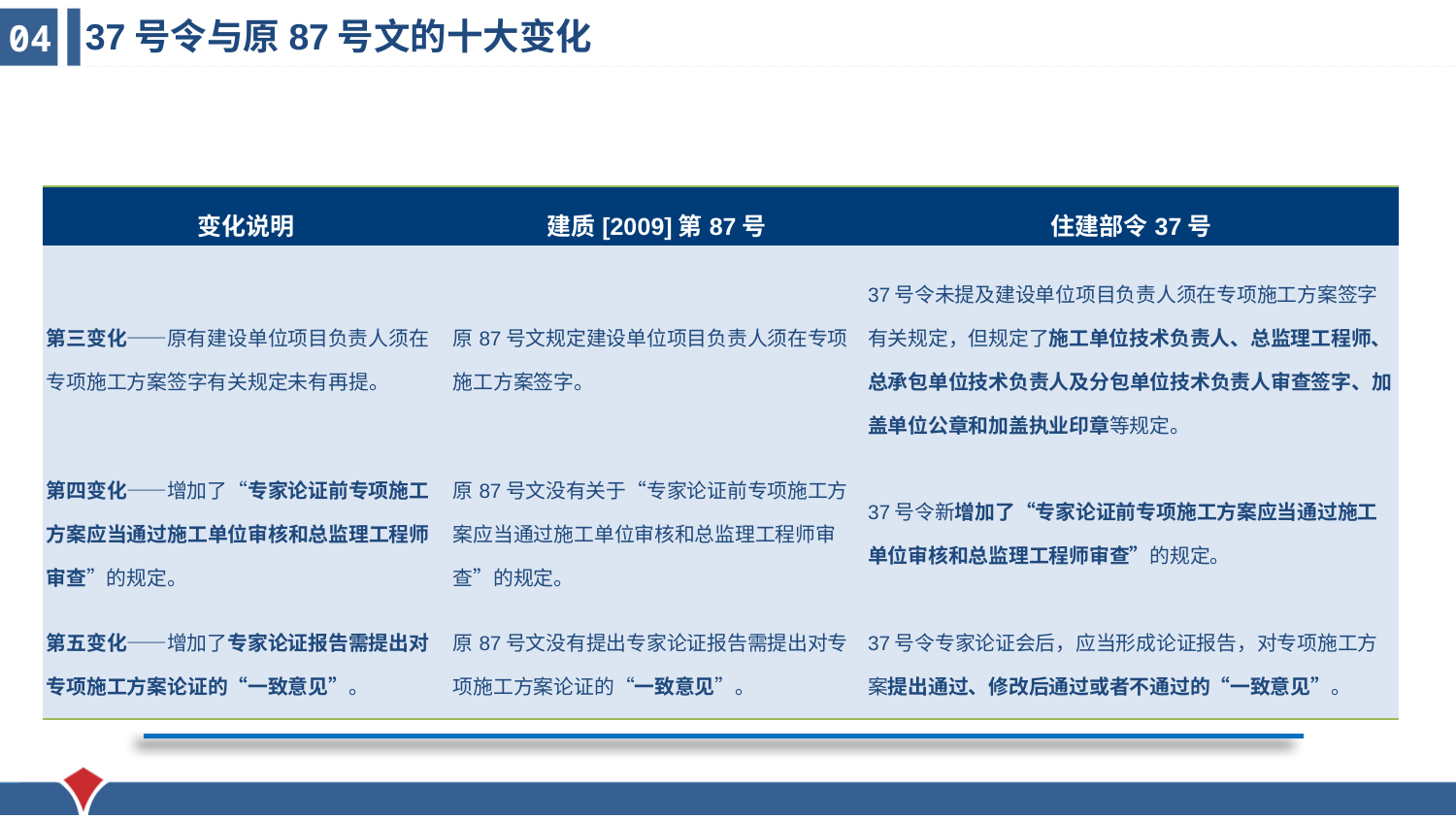

37号令与原87号文的十大变化
04
| 变化说明 | 建质[2009]第87号 | 住建部令37号 |
| --- | --- | --- |
| 第三变化——原有建设单位项目负责人须在专项施工方案签字有关规定未有再提。 | 原87号文规定建设单位项目负责人须在专项施工方案签字。 | 37号令未提及建设单位项目负责人须在专项施工方案签字有关规定，但规定了施工单位技术负责人、总监理工程师、总承包单位技术负责人及分包单位技术负责人审查签字、加盖单位公章和加盖执业印章等规定。 |
| 第四变化——增加了“专家论证前专项施工方案应当通过施工单位审核和总监理工程师审查”的规定。 | 原87号文没有关于“专家论证前专项施工方案应当通过施工单位审核和总监理工程师审查”的规定。 | 37号令新增加了“专家论证前专项施工方案应当通过施工单位审核和总监理工程师审查”的规定。 |
| 第五变化——增加了专家论证报告需提出对专项施工方案论证的“一致意见”。 | 原87号文没有提出专家论证报告需提出对专项施工方案论证的“一致意见”。 | 37号令专家论证会后，应当形成论证报告，对专项施工方案提出通过、修改后通过或者不通过的“一致意见”。 |